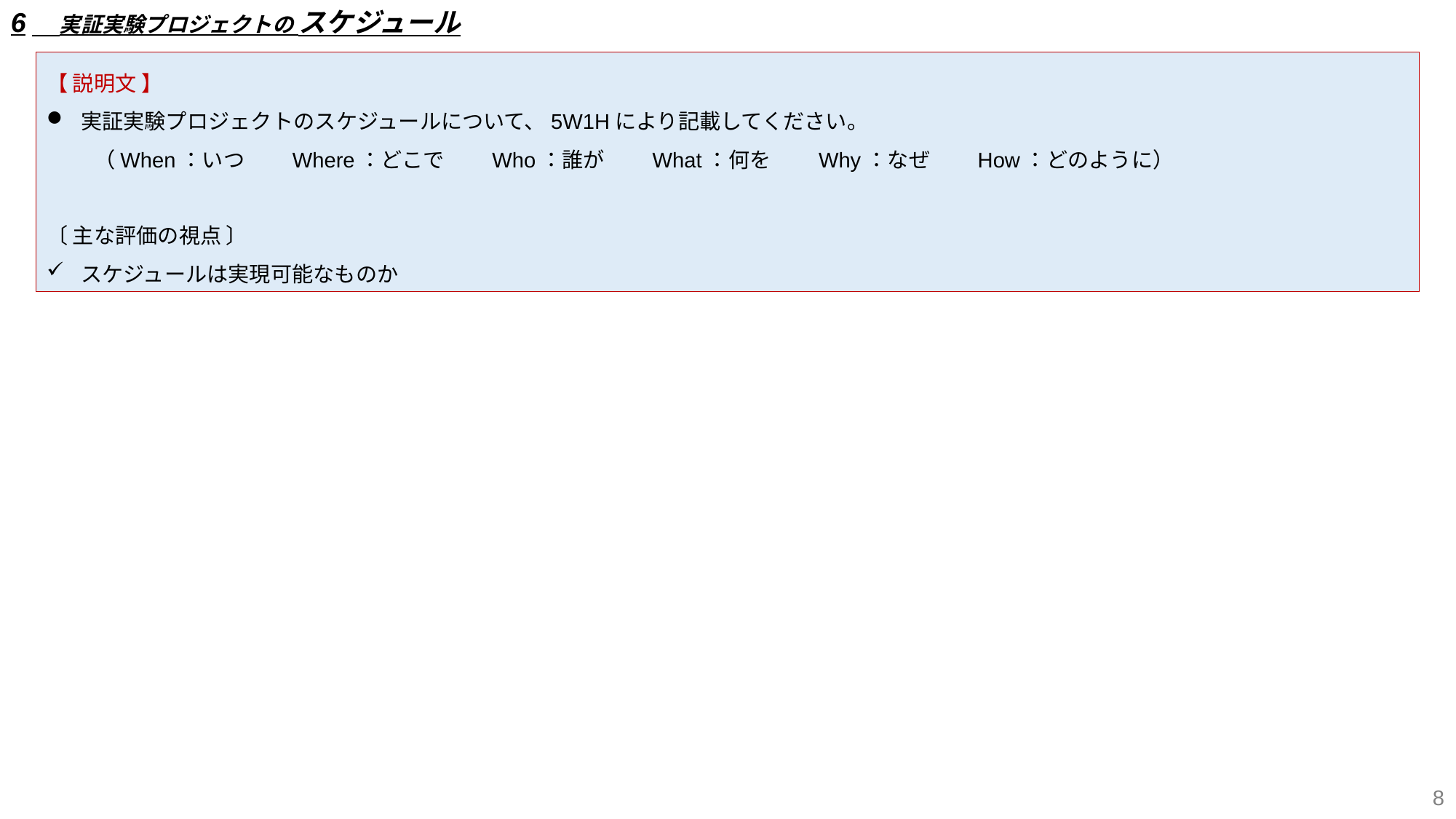

6　実証実験プロジェクトの スケジュール
【 説明文 】
実証実験プロジェクトのスケジュールについて、5W1Hにより記載してください。
　　 （When：いつ　　Where：どこで　　Who：誰が　　What：何を　　Why：なぜ　　How：どのように）

〔 主な評価の視点 〕
スケジュールは実現可能なものか
8